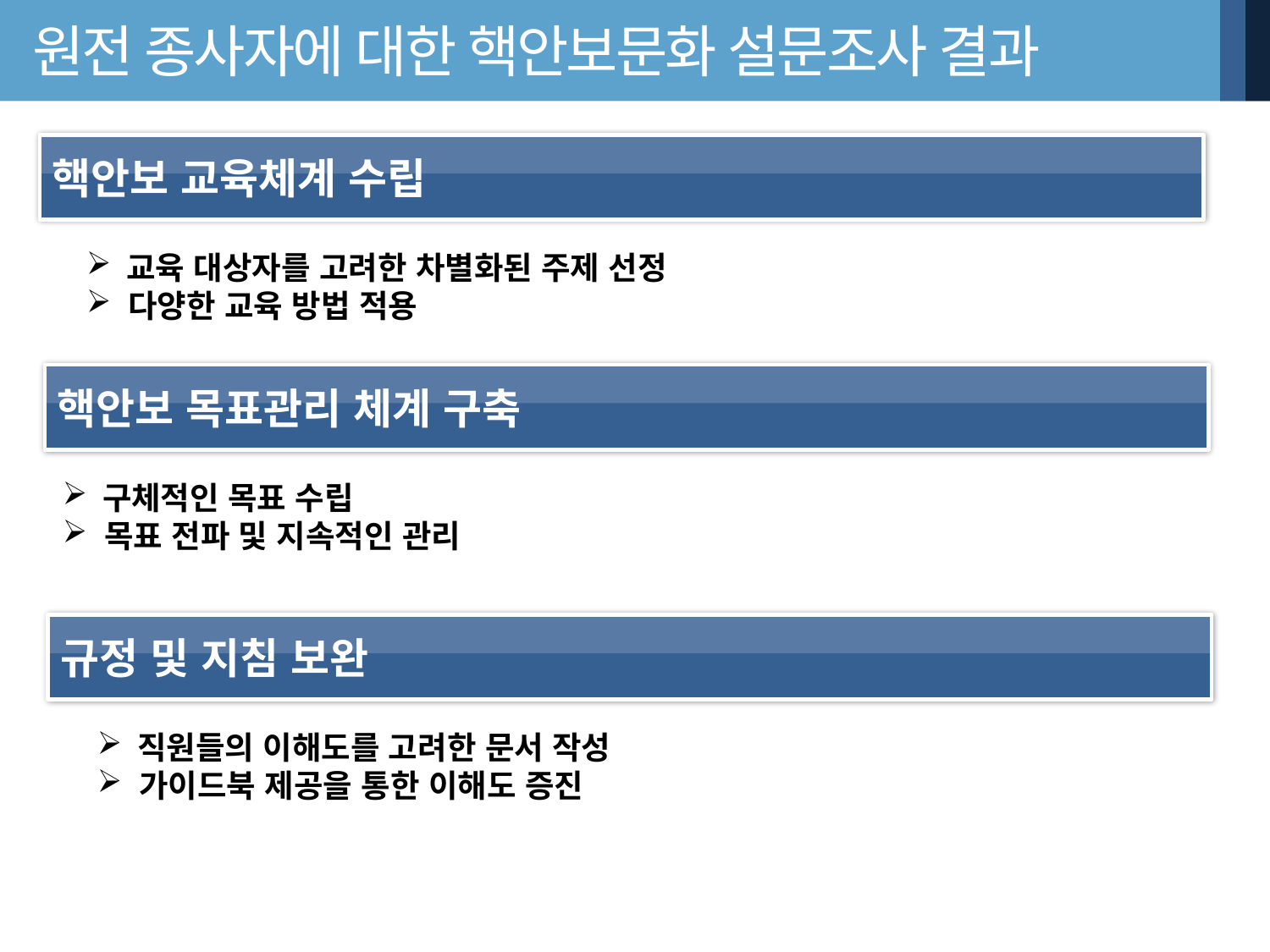

# 원전 종사자에 대한 핵안보문화 설문조사 결과
핵안보 교육체계 수립

 교육 대상자를 고려한 차별화된 주제 선정
 다양한 교육 방법 적용
핵안보 목표관리 체계 구축

 구체적인 목표 수립
 목표 전파 및 지속적인 관리
규정 및 지침 보완

 직원들의 이해도를 고려한 문서 작성
 가이드북 제공을 통한 이해도 증진